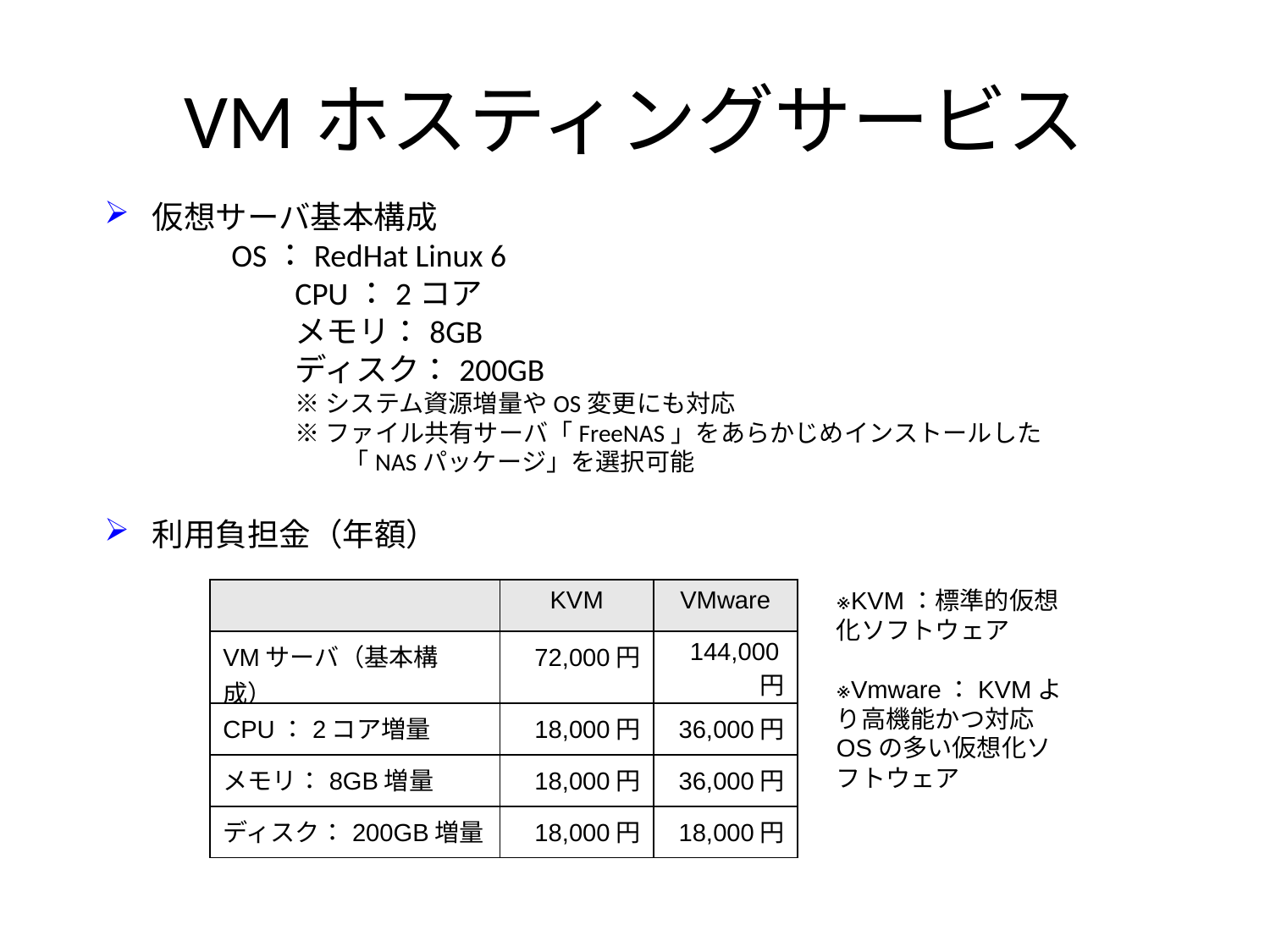

# VMホスティングサービス

仮想サーバ基本構成
	OS：RedHat Linux 6
	CPU：2コア
	メモリ：8GB
	ディスク：200GB
	※システム資源増量やOS変更にも対応
	※ファイル共有サーバ「FreeNAS」をあらかじめインストールした
	　　「NASパッケージ」を選択可能

利用負担金（年額）
※KVM：標準的仮想化ソフトウェア

※Vmware：KVMより高機能かつ対応OSの多い仮想化ソフトウェア
|  | KVM | VMware |
| --- | --- | --- |
| VMサーバ（基本構成） | 72,000円 | 144,000円 |
| CPU：2コア増量 | 18,000円 | 36,000円 |
| メモリ：8GB増量 | 18,000円 | 36,000円 |
| ディスク：200GB増量 | 18,000円 | 18,000円 |